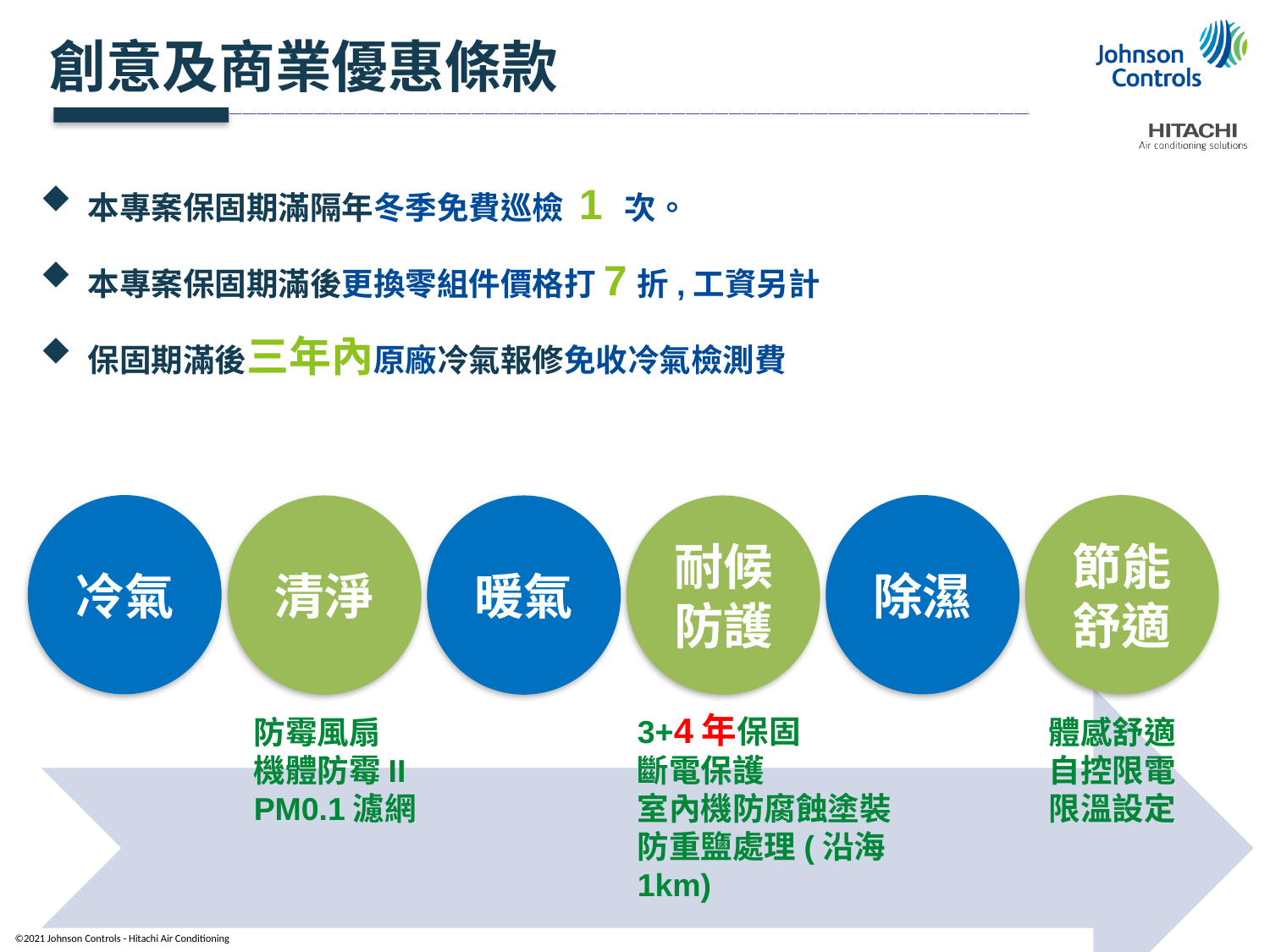

創意及商業優惠條款

本專案保固期滿隔年冬季免費巡檢 1 次。
本專案保固期滿後更換零組件價格打7折,工資另計
保固期滿後三年內原廠冷氣報修免收冷氣檢測費

節能舒適
除濕
冷氣
清淨
暖氣
耐候防護
3+4年保固
斷電保護
室內機防腐蝕塗裝
防重鹽處理(沿海1km)
防霉風扇
機體防霉II
PM0.1濾網
體感舒適
自控限電
限溫設定